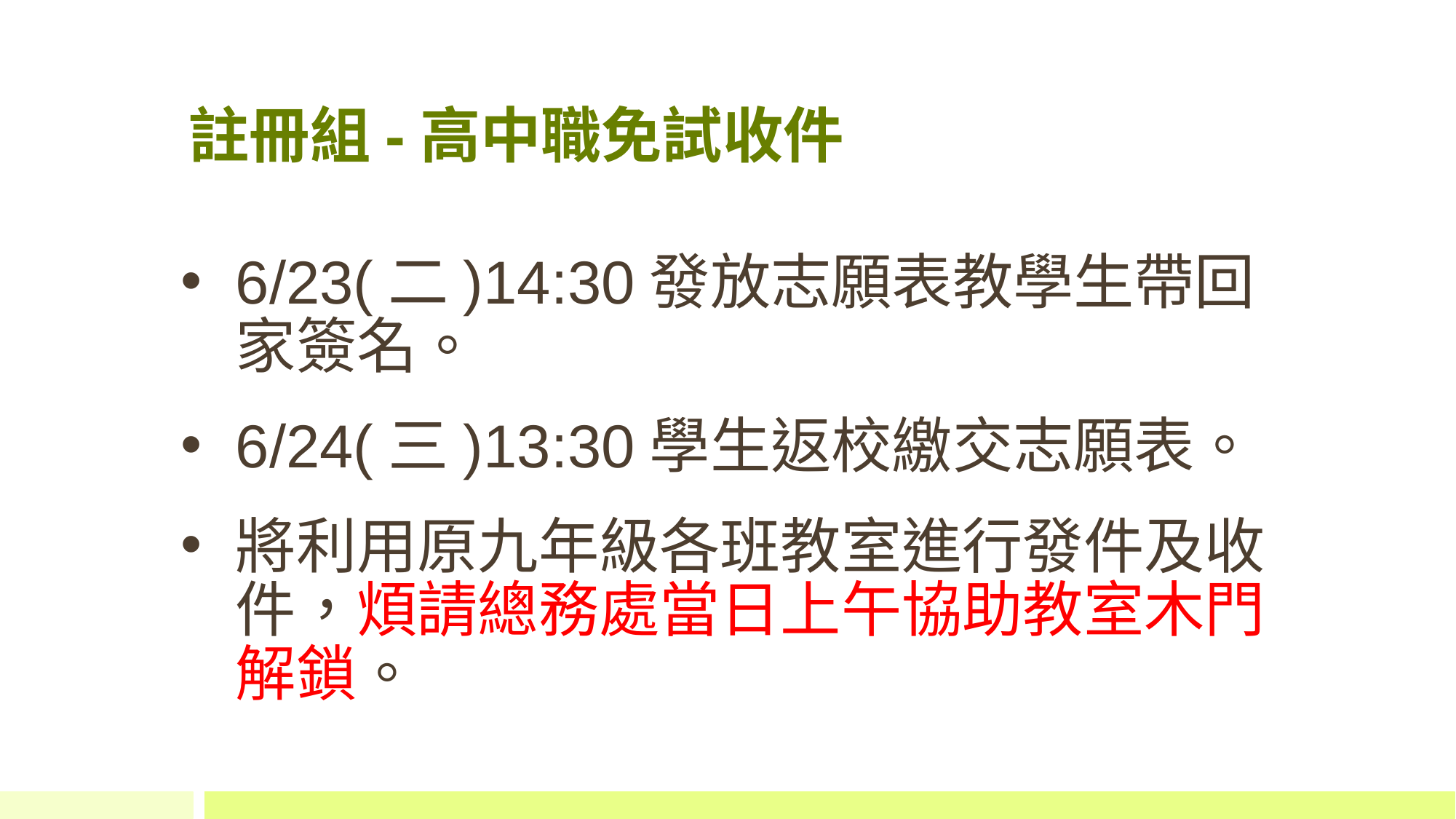

# 註冊組-高中職免試收件

6/23(二)14:30發放志願表教學生帶回家簽名。
6/24(三)13:30學生返校繳交志願表。
將利用原九年級各班教室進行發件及收件，煩請總務處當日上午協助教室木門解鎖。